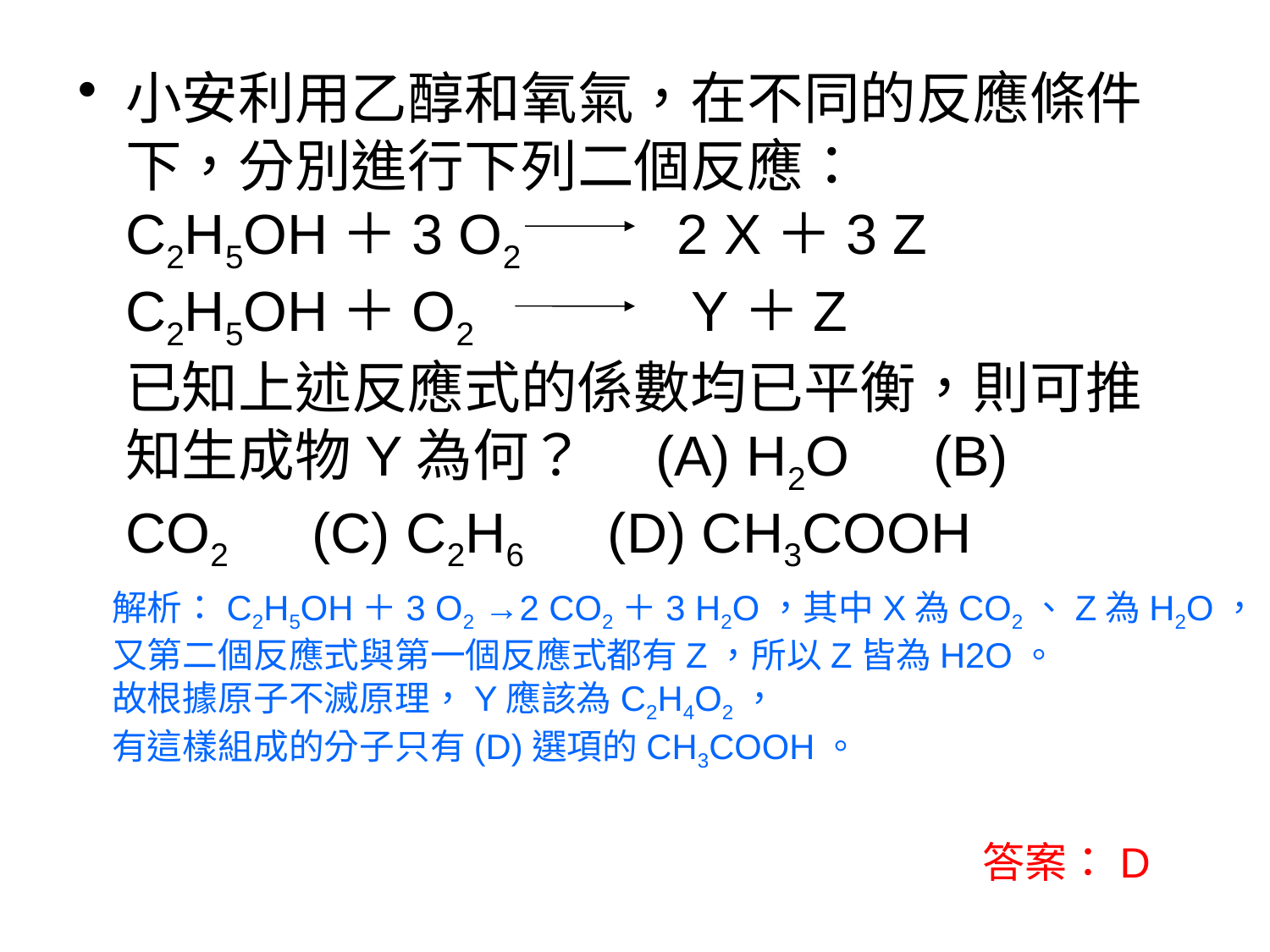

小安利用乙醇和氧氣，在不同的反應條件下，分別進行下列二個反應：
C2H5OH＋3 O2          2 X＋3 Z
C2H5OH＋O2              Y＋Z
已知上述反應式的係數均已平衡，則可推知生成物Y為何？ (A) H2O　(B) CO2　(C) C2H6　(D) CH3COOH

解析：C2H5OH＋3 O2 →2 CO2＋3 H2O，其中X為CO2、Z為H2O，
又第二個反應式與第一個反應式都有Z，所以Z皆為H2O。
故根據原子不滅原理，Y應該為C2H4O2，
有這樣組成的分子只有(D)選項的CH3COOH。
答案：D